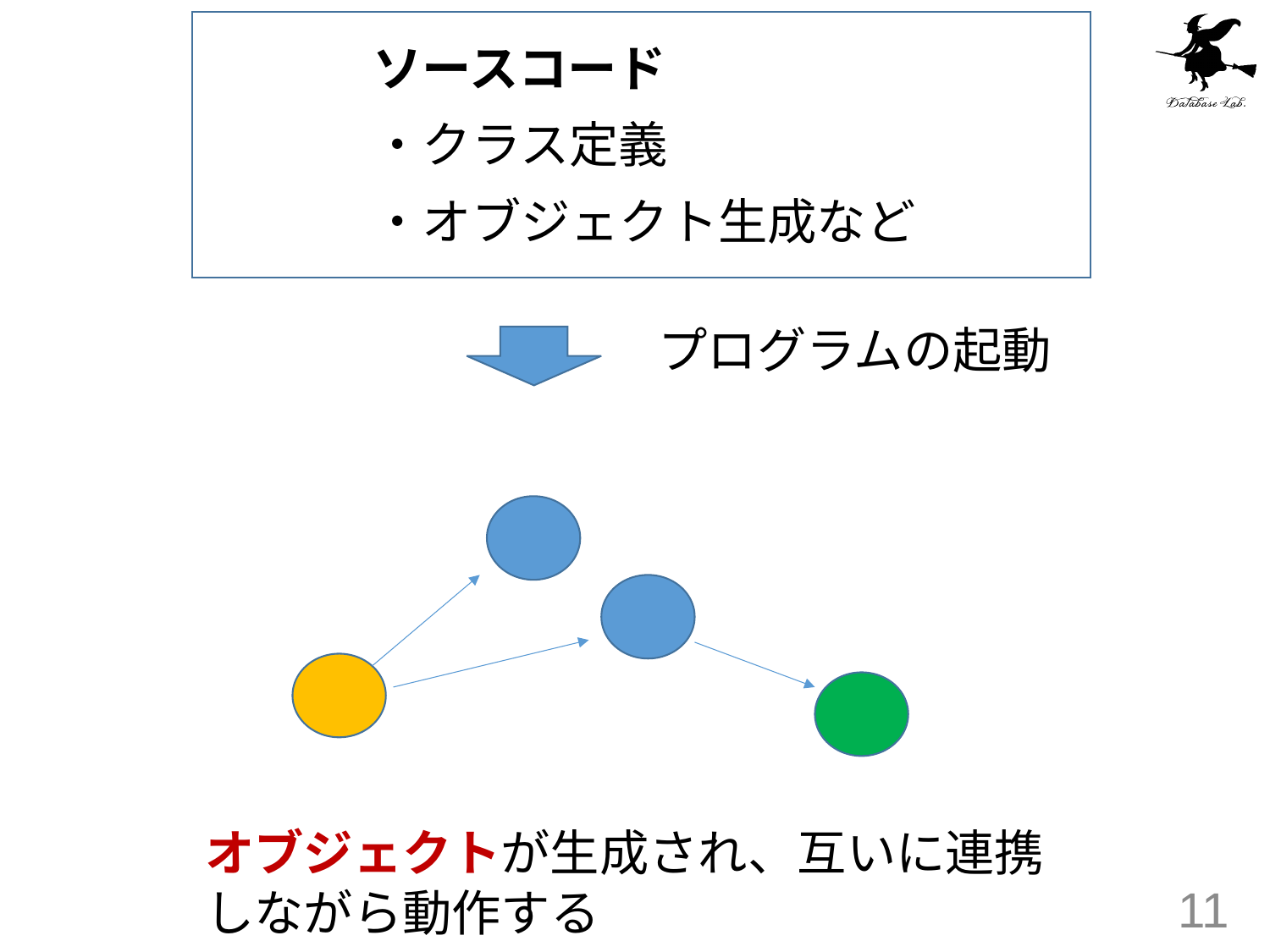

ソースコード
・クラス定義
・オブジェクト生成など

プログラムの起動

オブジェクトが生成され、互いに連携しながら動作する
11